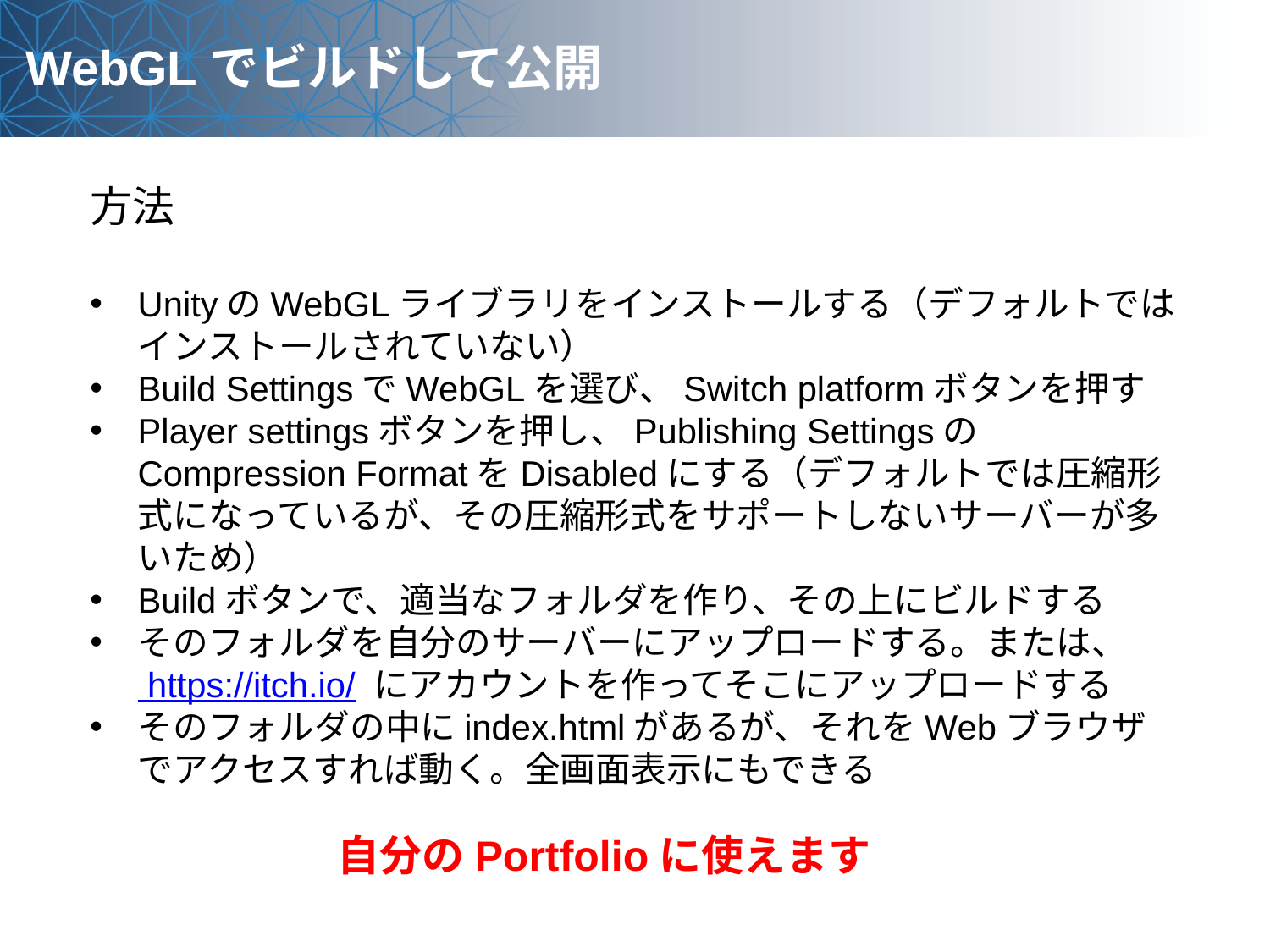

WebGLでビルドして公開
方法

UnityのWebGLライブラリをインストールする（デフォルトではインストールされていない）
Build SettingsでWebGLを選び、Switch platformボタンを押す
Player settingsボタンを押し、Publishing SettingsのCompression FormatをDisabledにする（デフォルトでは圧縮形式になっているが、その圧縮形式をサポートしないサーバーが多いため）
Buildボタンで、適当なフォルダを作り、その上にビルドする
そのフォルダを自分のサーバーにアップロードする。または、 https://itch.io/ にアカウントを作ってそこにアップロードする
そのフォルダの中にindex.htmlがあるが、それをWebブラウザでアクセスすれば動く。全画面表示にもできる
自分のPortfolioに使えます